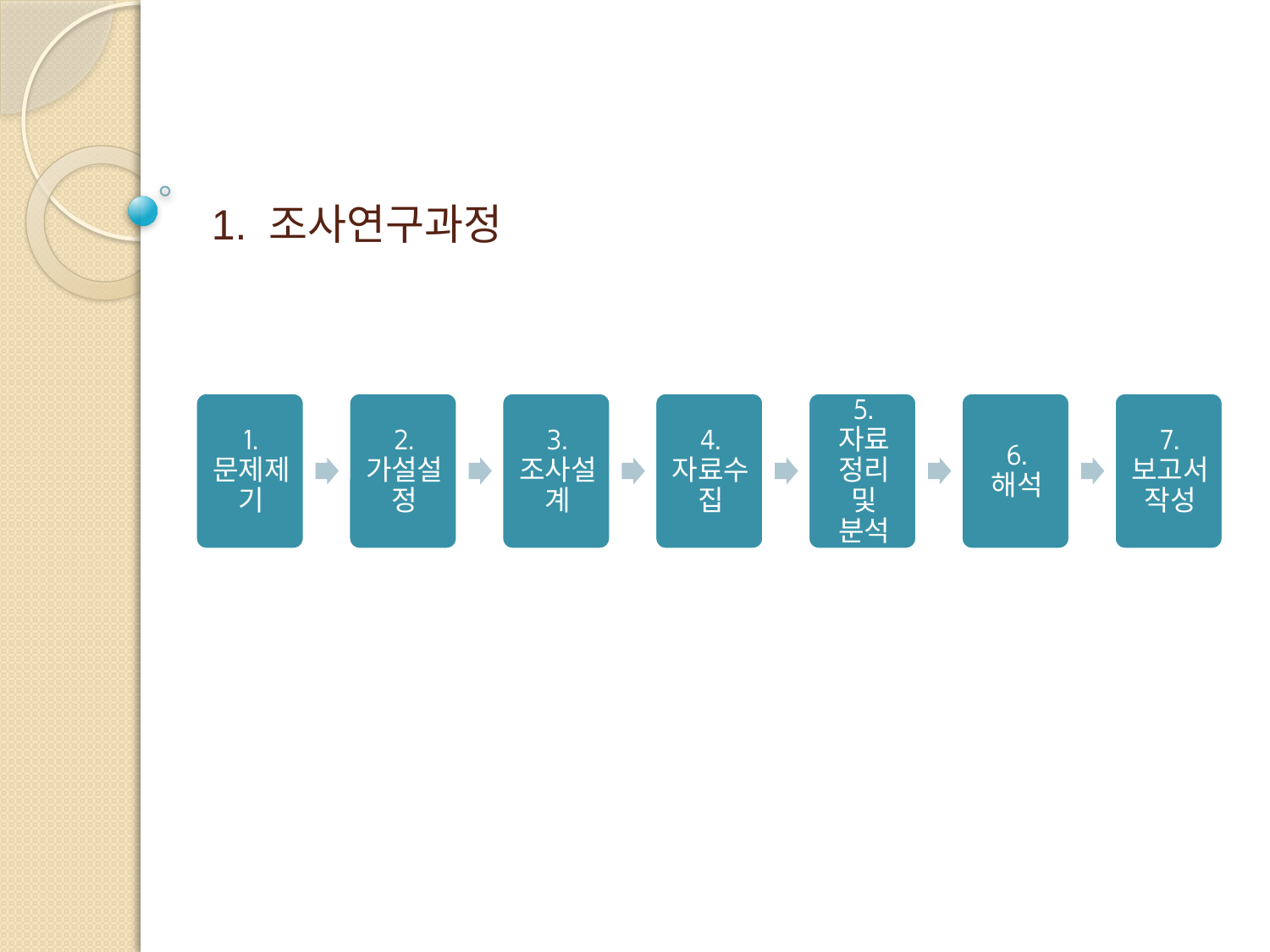

# 1. 조사연구과정
1. 문제제기

2. 가설설정

3. 조사설계

4. 자료수집

5. 자료 정리 및 분석

6. 해석

7. 보고서 작성